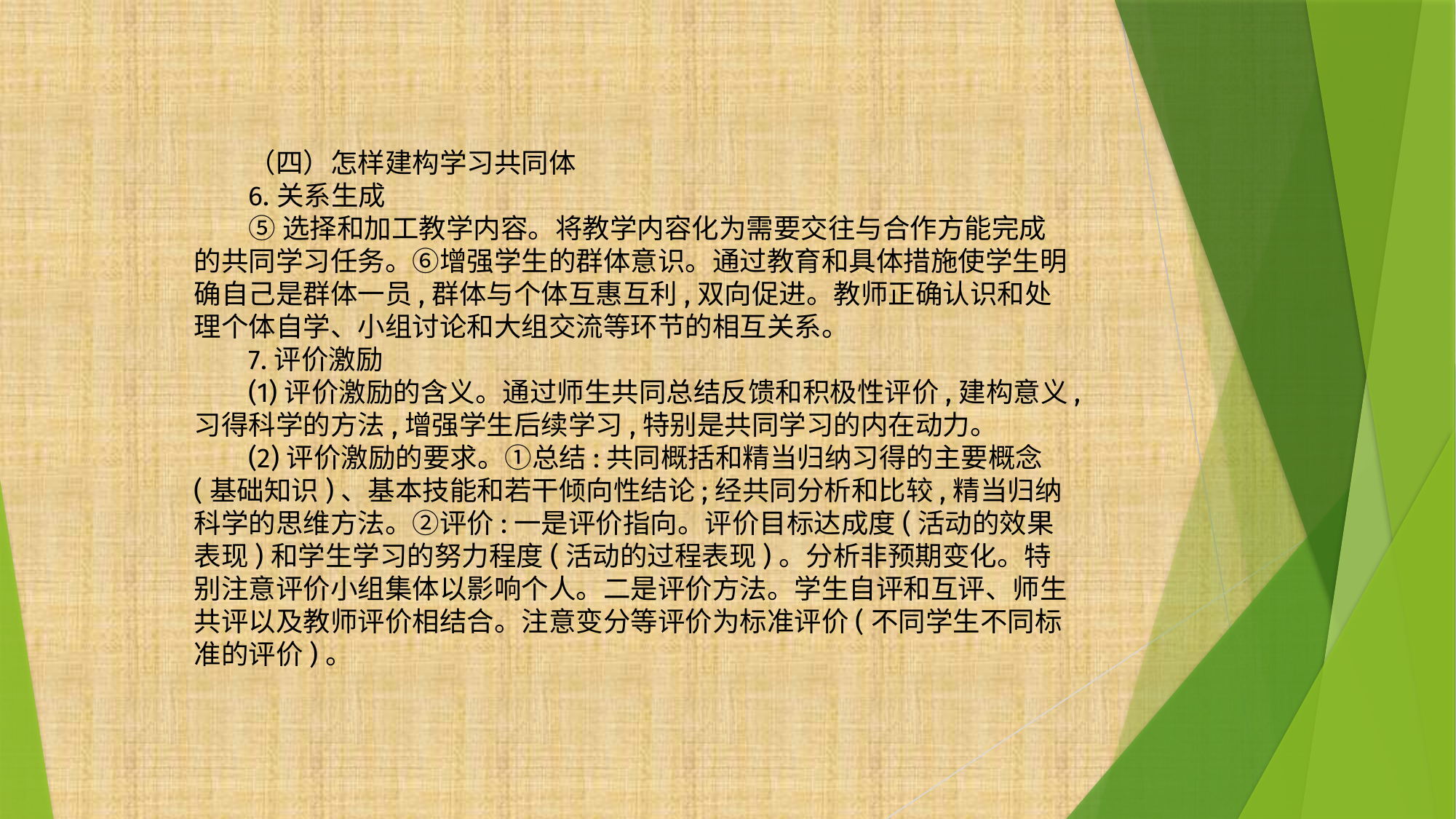

（四）怎样建构学习共同体
6.关系生成
⑤选择和加工教学内容。将教学内容化为需要交往与合作方能完成的共同学习任务。⑥增强学生的群体意识。通过教育和具体措施使学生明确自己是群体一员,群体与个体互惠互利,双向促进。教师正确认识和处理个体自学、小组讨论和大组交流等环节的相互关系。
7.评价激励
(1)评价激励的含义。通过师生共同总结反馈和积极性评价,建构意义,习得科学的方法,增强学生后续学习,特别是共同学习的内在动力。
(2)评价激励的要求。①总结:共同概括和精当归纳习得的主要概念(基础知识)、基本技能和若干倾向性结论;经共同分析和比较,精当归纳科学的思维方法。②评价:一是评价指向。评价目标达成度(活动的效果表现)和学生学习的努力程度(活动的过程表现)。分析非预期变化。特别注意评价小组集体以影响个人。二是评价方法。学生自评和互评、师生共评以及教师评价相结合。注意变分等评价为标准评价(不同学生不同标准的评价)。